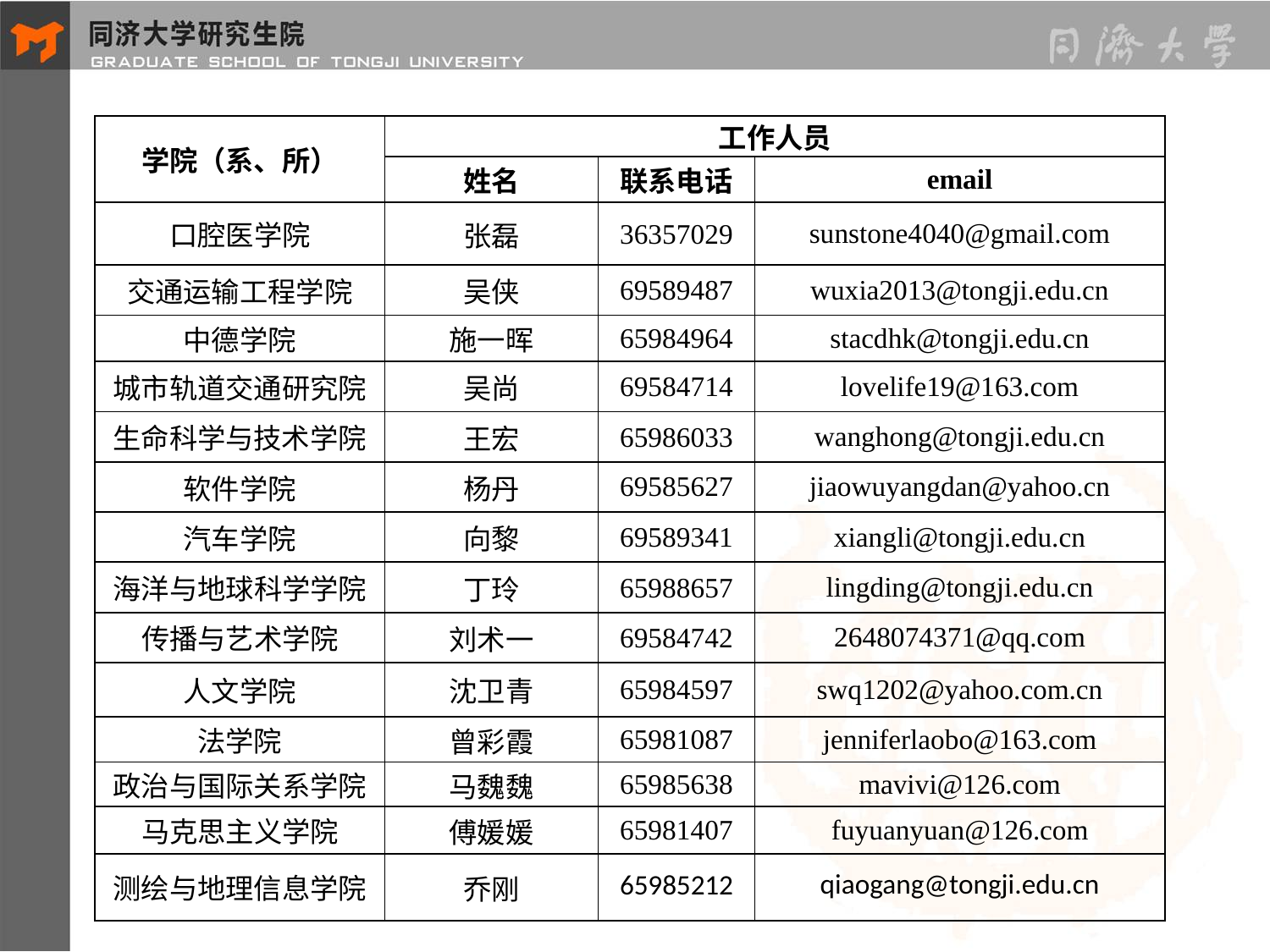

| 学院（系、所） | 工作人员 |  |  |
| --- | --- | --- | --- |
|  | 姓名 | 联系电话 | email |
| 口腔医学院 | 张磊 | 36357029 | sunstone4040@gmail.com |
| 交通运输工程学院 | 吴侠 | 69589487 | wuxia2013@tongji.edu.cn |
| 中德学院 | 施一晖 | 65984964 | stacdhk@tongji.edu.cn |
| 城市轨道交通研究院 | 吴尚 | 69584714 | lovelife19@163.com |
| 生命科学与技术学院 | 王宏 | 65986033 | wanghong@tongji.edu.cn |
| 软件学院 | 杨丹 | 69585627 | jiaowuyangdan@yahoo.cn |
| 汽车学院 | 向黎 | 69589341 | xiangli@tongji.edu.cn |
| 海洋与地球科学学院 | 丁玲 | 65988657 | lingding@tongji.edu.cn |
| 传播与艺术学院 | 刘术一 | 69584742 | 2648074371@qq.com |
| 人文学院 | 沈卫青 | 65984597 | swq1202@yahoo.com.cn |
| 法学院 | 曾彩霞 | 65981087 | jenniferlaobo@163.com |
| 政治与国际关系学院 | 马魏魏 | 65985638 | mavivi@126.com |
| 马克思主义学院 | 傅媛媛 | 65981407 | fuyuanyuan@126.com |
| 测绘与地理信息学院 | 乔刚 | 65985212 | qiaogang@tongji.edu.cn |
35